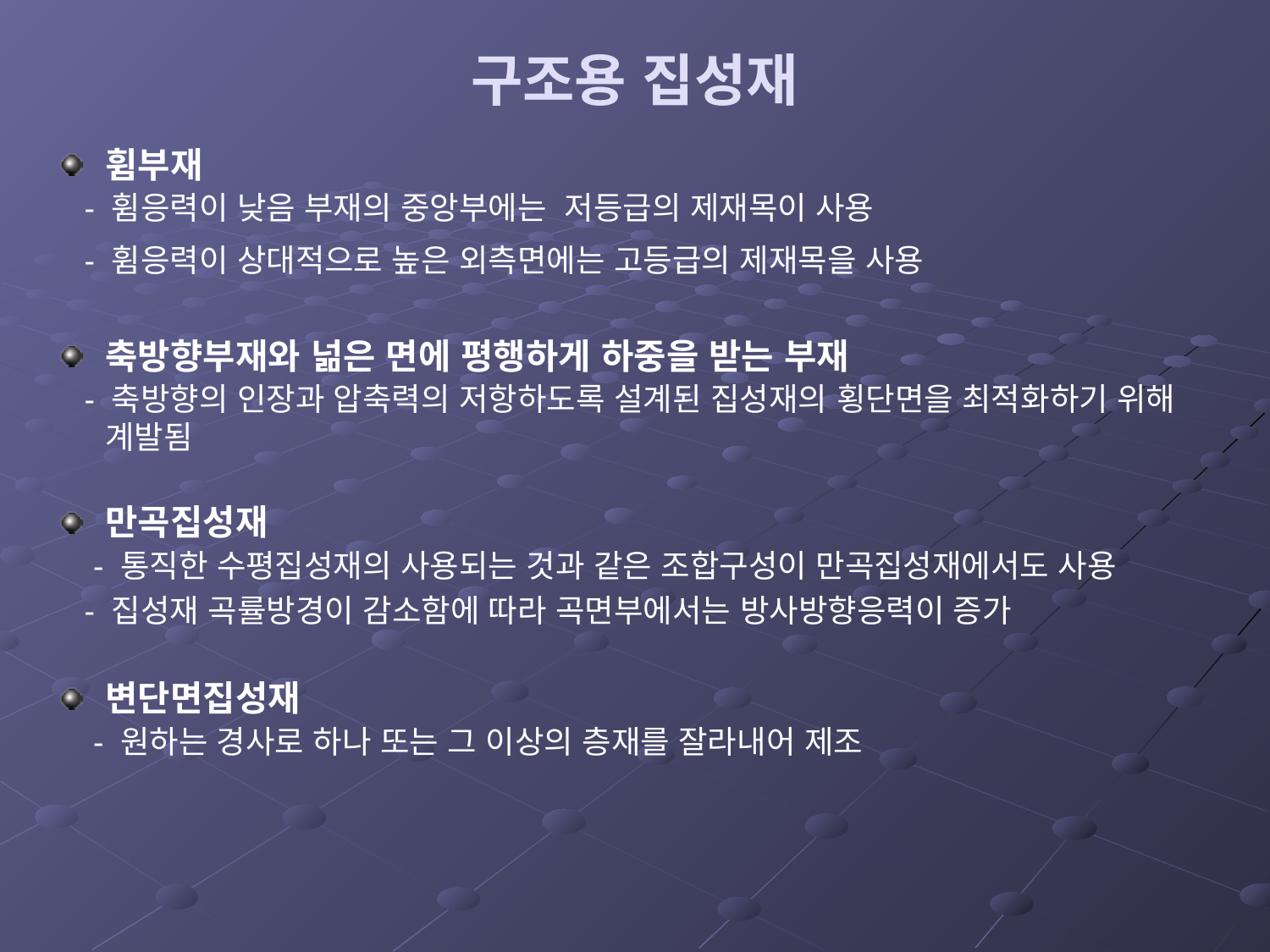

# 구조용 집성재
휨부재
   - 휨응력이 낮음 부재의 중앙부에는  저등급의 제재목이 사용
   - 휨응력이 상대적으로 높은 외측면에는 고등급의 제재목을 사용

축방향부재와 넒은 면에 평행하게 하중을 받는 부재
   - 축방향의 인장과 압축력의 저항하도록 설계된 집성재의 횡단면을 최적화하기 위해 계발됨

만곡집성재
    - 통직한 수평집성재의 사용되는 것과 같은 조합구성이 만곡집성재에서도 사용
   - 집성재 곡률방경이 감소함에 따라 곡면부에서는 방사방향응력이 증가

변단면집성재
    - 원하는 경사로 하나 또는 그 이상의 층재를 잘라내어 제조